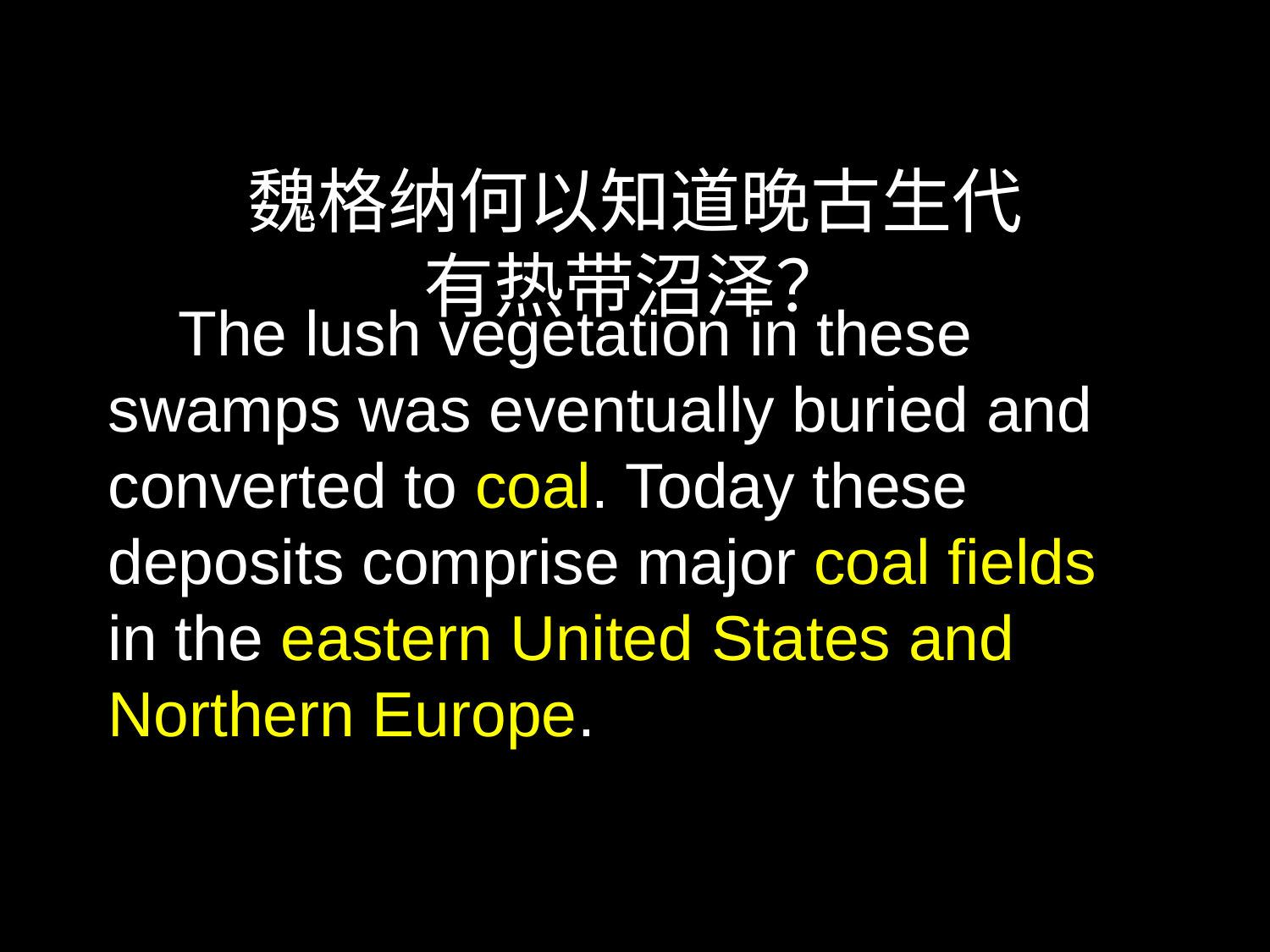

# 魏格纳何以知道晚古生代 有热带沼泽？
    The lush vegetation in these swamps was eventually buried and converted to coal. Today these deposits comprise major coal fields in the eastern United States and Northern Europe.